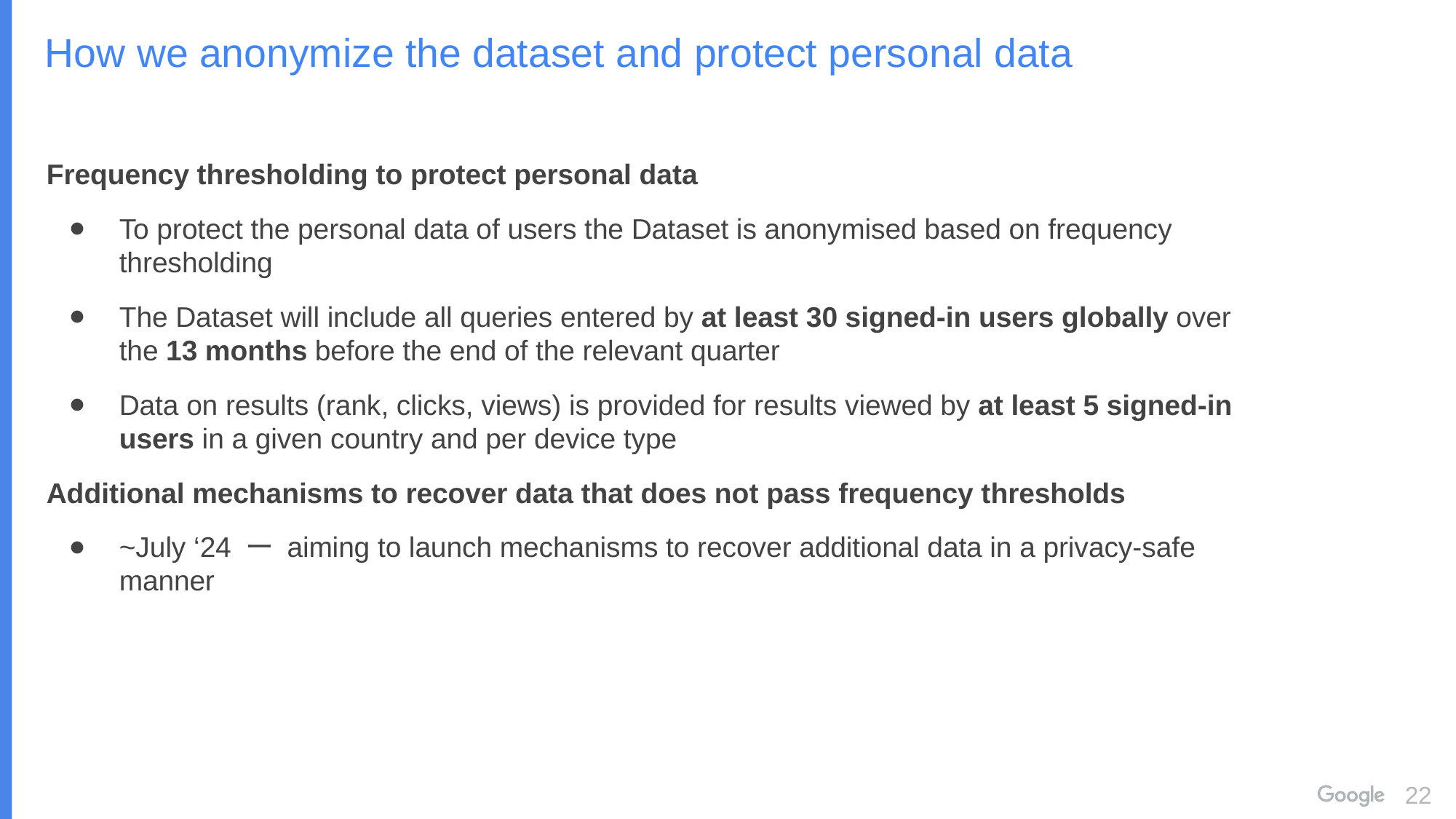

How we anonymize the dataset and protect personal data
Frequency thresholding to protect personal data
To protect the personal data of users the Dataset is anonymised based on frequency thresholding
The Dataset will include all queries entered by at least 30 signed-in users globally over the 13 months before the end of the relevant quarter
Data on results (rank, clicks, views) is provided for results viewed by at least 5 signed-in users in a given country and per device type
Additional mechanisms to recover data that does not pass frequency thresholds
~July ‘24 ー aiming to launch mechanisms to recover additional data in a privacy-safe manner
22